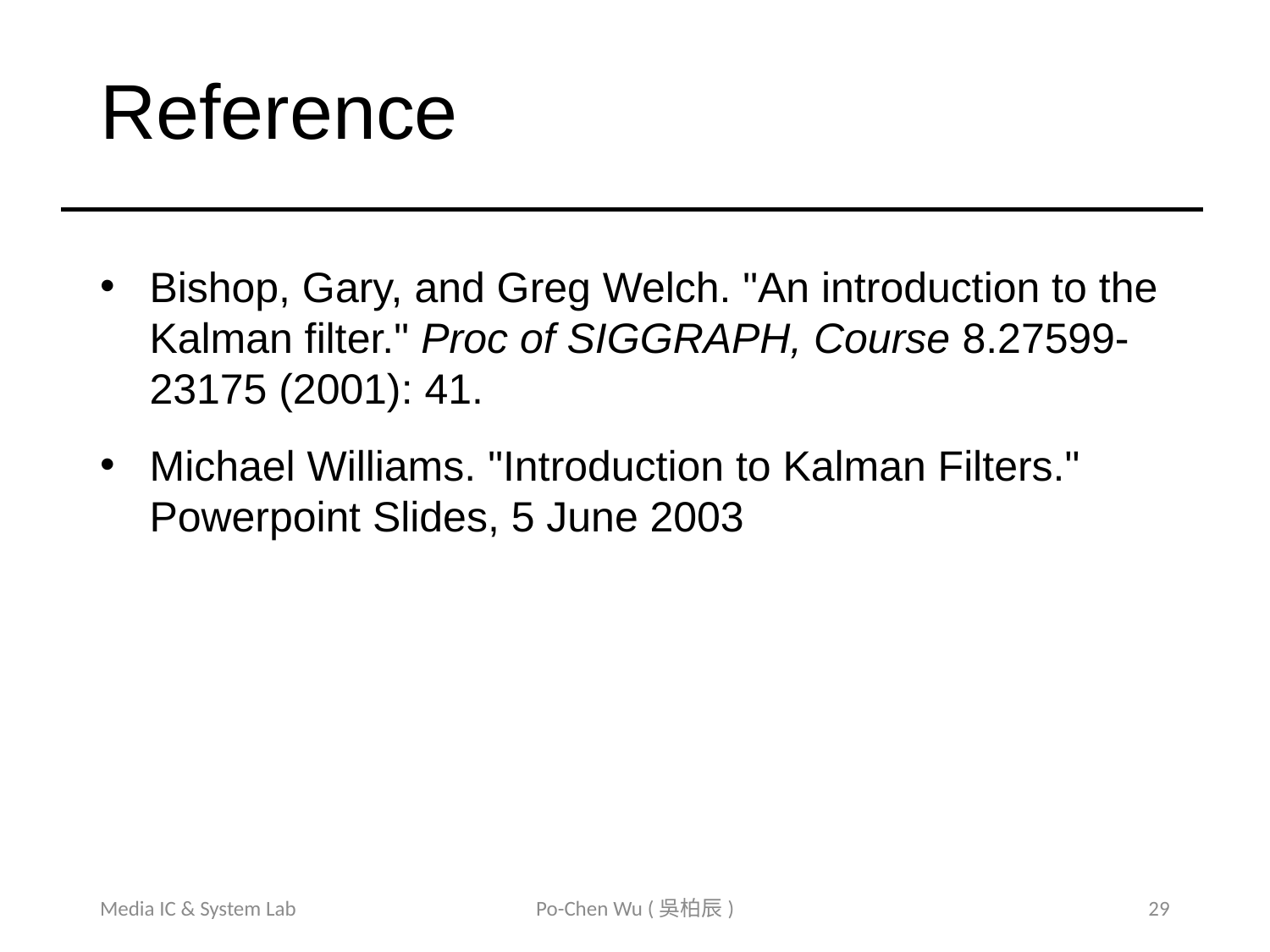

# Reference
Bishop, Gary, and Greg Welch. "An introduction to the Kalman filter." Proc of SIGGRAPH, Course 8.27599-23175 (2001): 41.
Michael Williams. "Introduction to Kalman Filters." Powerpoint Slides, 5 June 2003

Media IC & System Lab
Po-Chen Wu (吳柏辰)
29